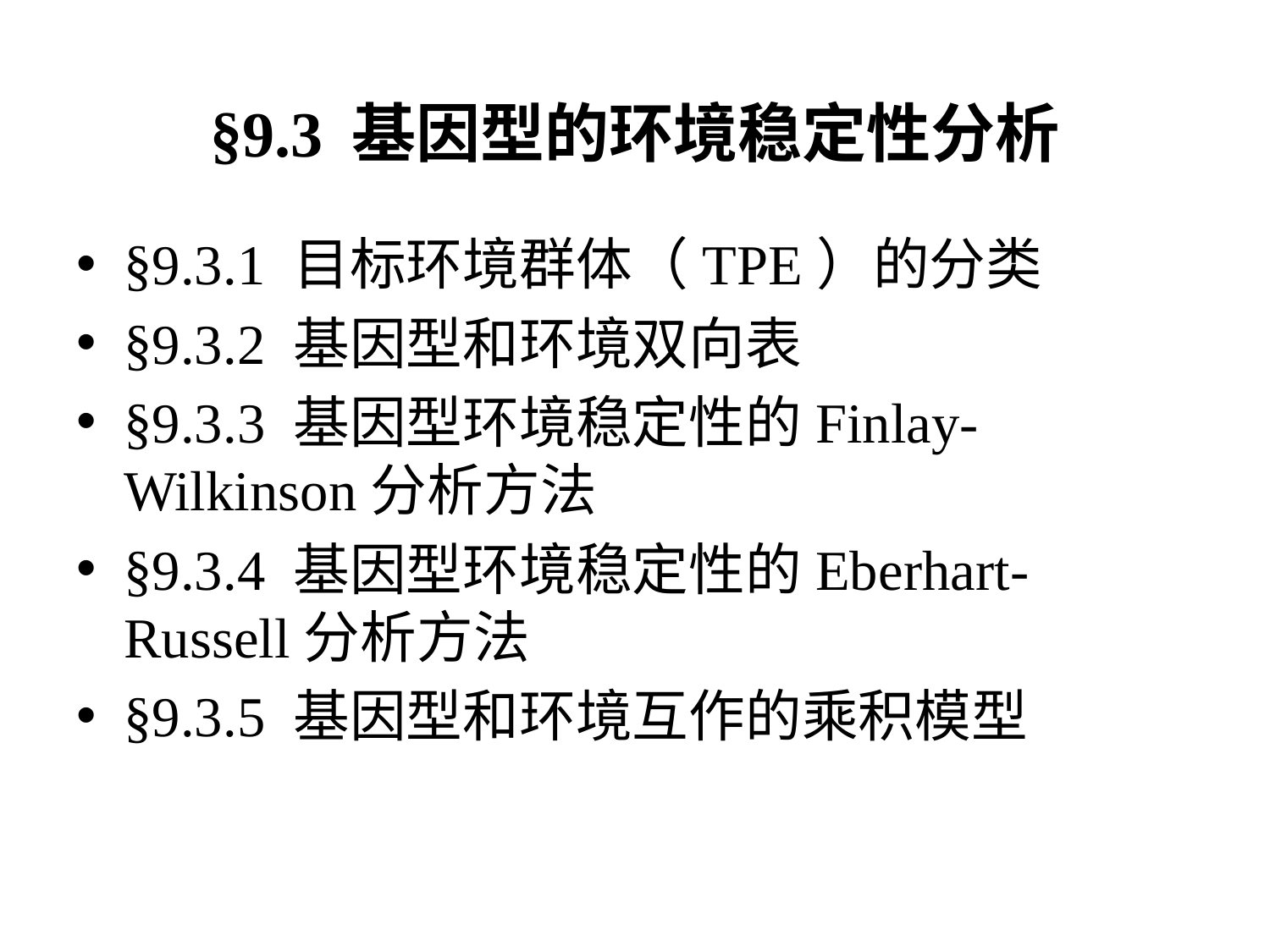

# §9.3 基因型的环境稳定性分析
§9.3.1 目标环境群体（TPE）的分类
§9.3.2 基因型和环境双向表
§9.3.3 基因型环境稳定性的Finlay-Wilkinson分析方法
§9.3.4 基因型环境稳定性的Eberhart-Russell分析方法
§9.3.5 基因型和环境互作的乘积模型